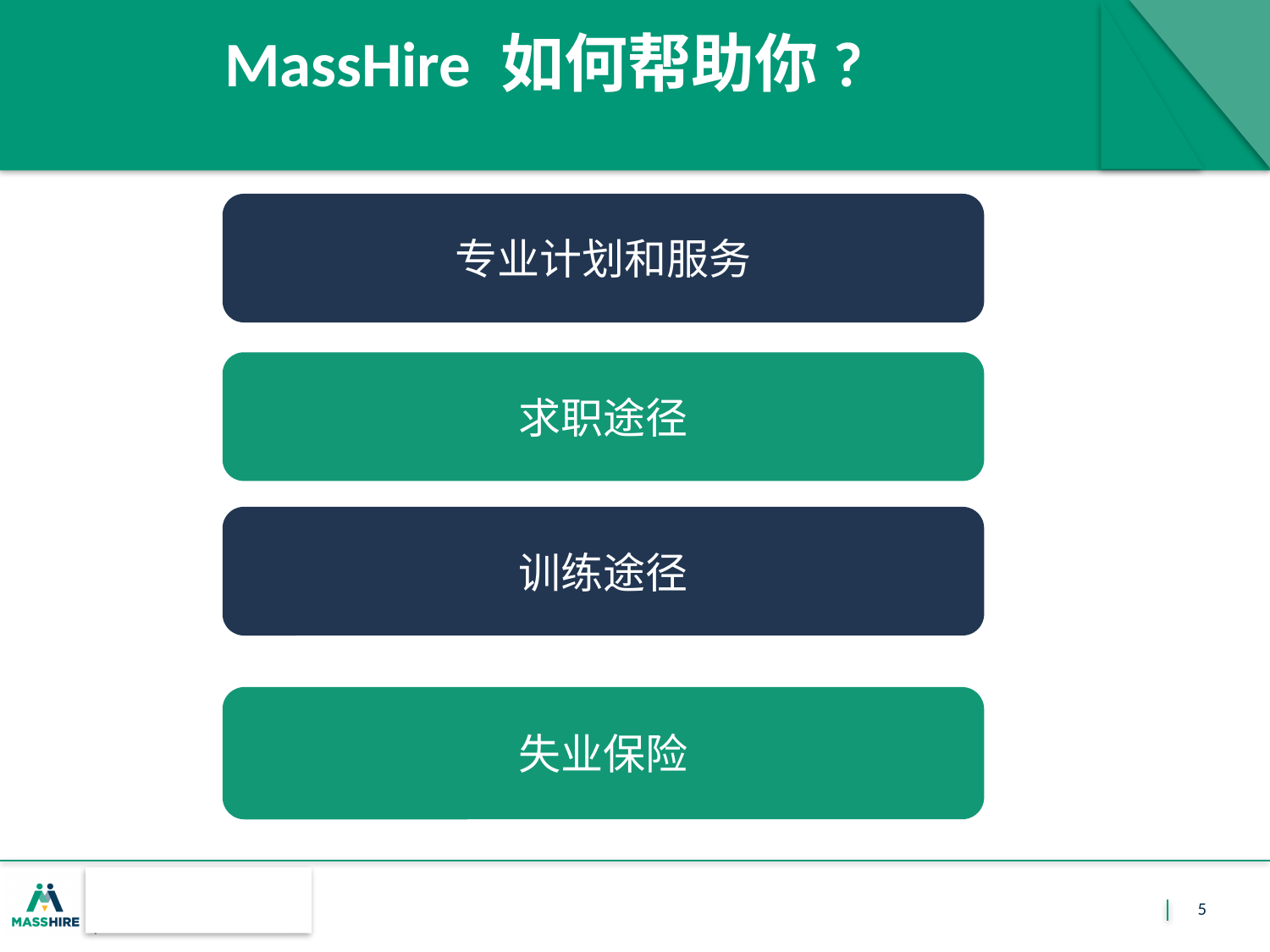

# MassHire 如何帮助你?
专业计划和服务
求职途径
训练途径
失业保险
5